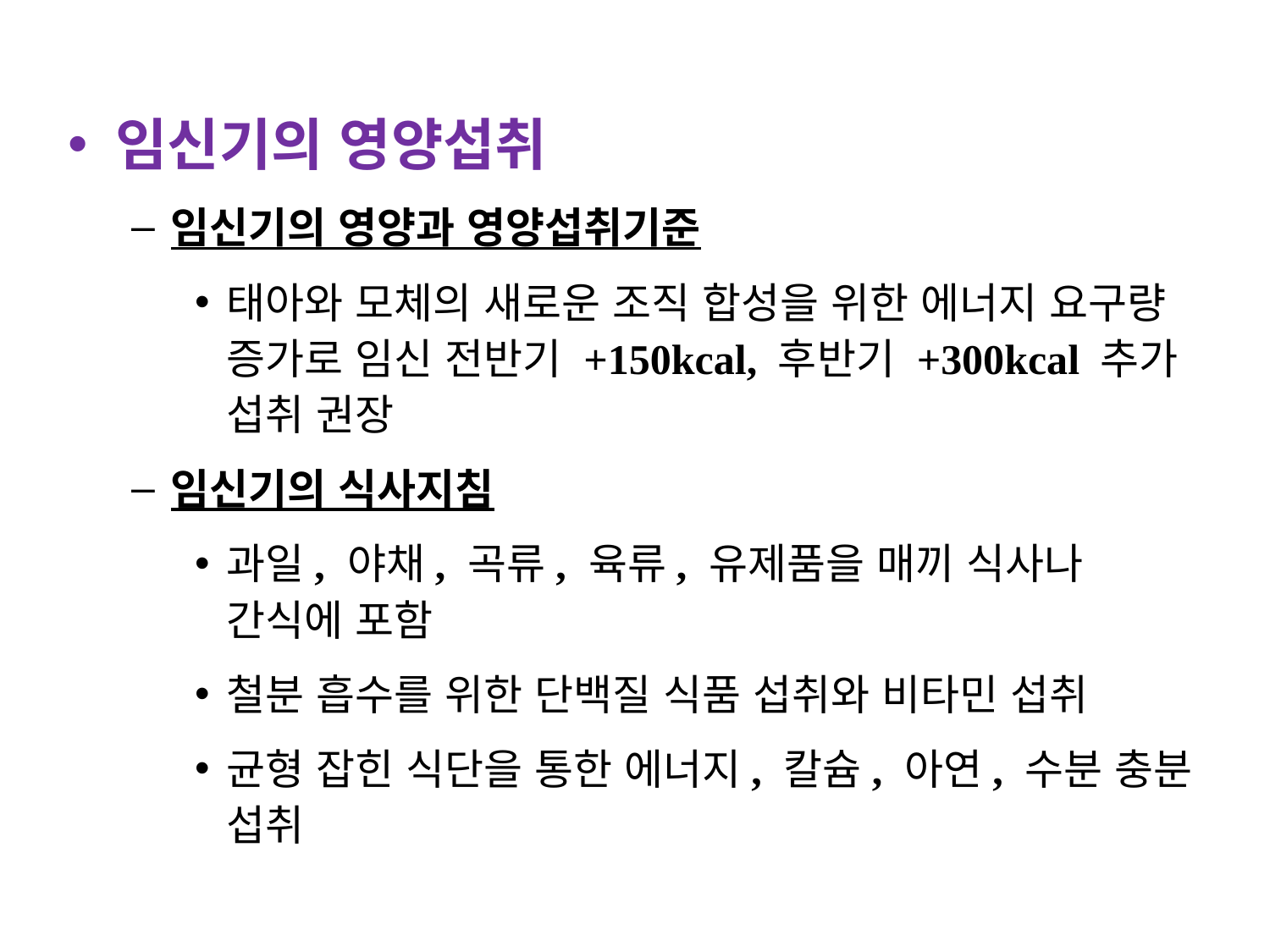

임신기의 영양섭취
임신기의 영양과 영양섭취기준
태아와 모체의 새로운 조직 합성을 위한 에너지 요구량 증가로 임신 전반기 +150kcal, 후반기 +300kcal 추가 섭취 권장
임신기의 식사지침
과일, 야채, 곡류, 육류, 유제품을 매끼 식사나 간식에 포함
철분 흡수를 위한 단백질 식품 섭취와 비타민 섭취
균형 잡힌 식단을 통한 에너지, 칼슘, 아연, 수분 충분 섭취